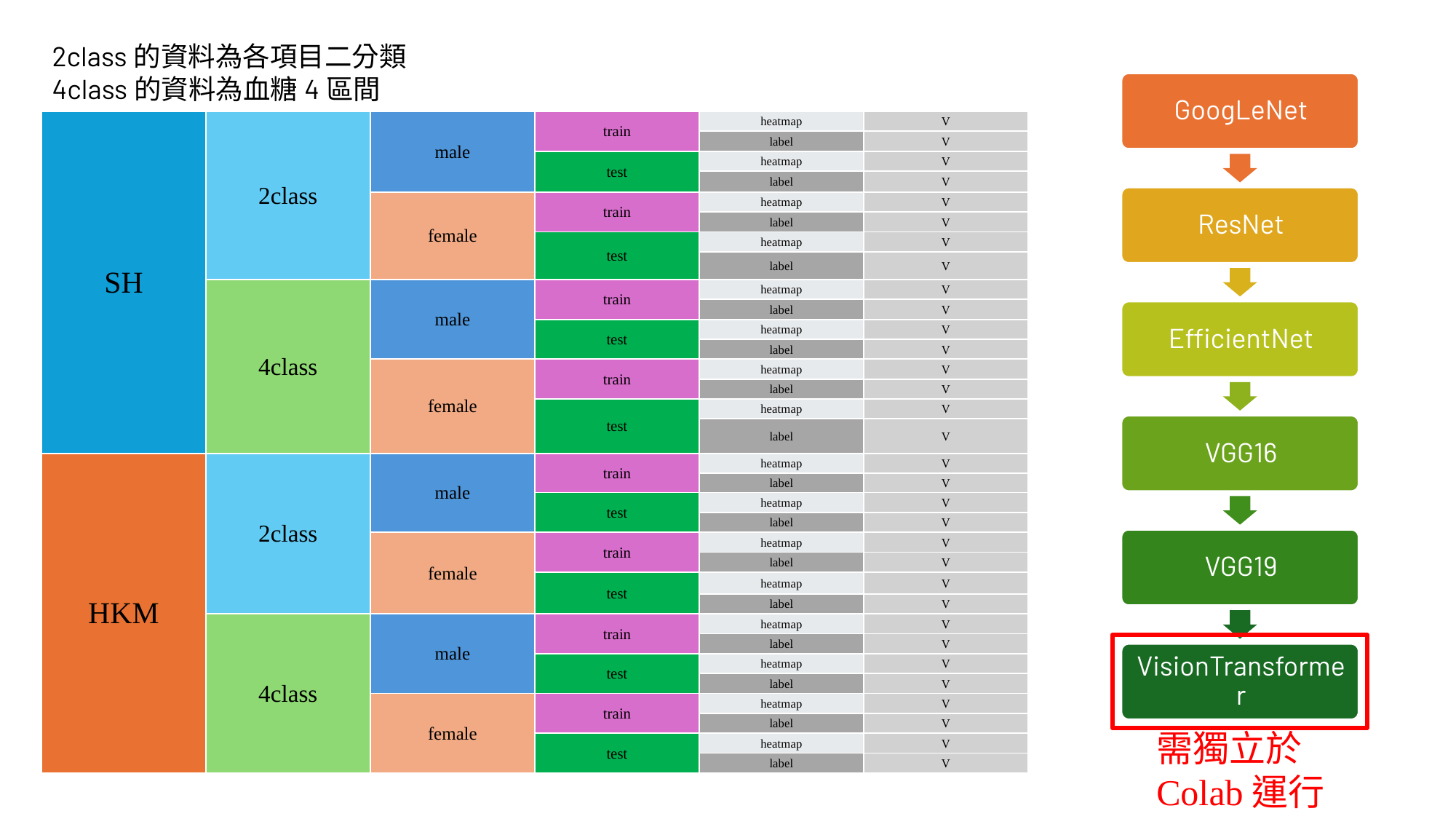

2class的資料為各項目二分類
4class的資料為血糖4區間
GoogLeNet

ResNet

EfficientNet

VGG16

VGG19

VisionTransformer

| SH | 2class | male | train | heatmap | V |
| --- | --- | --- | --- | --- | --- |
|  |  |  |  | label | V |
|  |  |  | test | heatmap | V |
|  |  |  |  | label | V |
|  |  | female | train | heatmap | V |
|  |  |  |  | label | V |
|  |  |  | test | heatmap | V |
|  |  |  |  | label | V |
|  | 4class | male | train | heatmap | V |
|  |  |  |  | label | V |
|  |  |  | test | heatmap | V |
|  |  |  |  | label | V |
|  |  | female | train | heatmap | V |
|  |  |  |  | label | V |
|  |  |  | test | heatmap | V |
|  |  |  |  | label | V |
| HKM | 2class | male | train | heatmap | V |
|  |  |  |  | label | V |
|  |  |  | test | heatmap | V |
|  |  |  |  | label | V |
|  |  | female | train | heatmap | V |
|  |  |  |  | label | V |
|  |  |  | test | heatmap | V |
|  |  |  |  | label | V |
|  | 4class | male | train | heatmap | V |
|  |  |  |  | label | V |
|  |  |  | test | heatmap | V |
|  |  |  |  | label | V |
|  |  | female | train | heatmap | V |
|  |  |  |  | label | V |
|  |  |  | test | heatmap | V |
|  |  |  |  | label | V |

需獨立於Colab運行